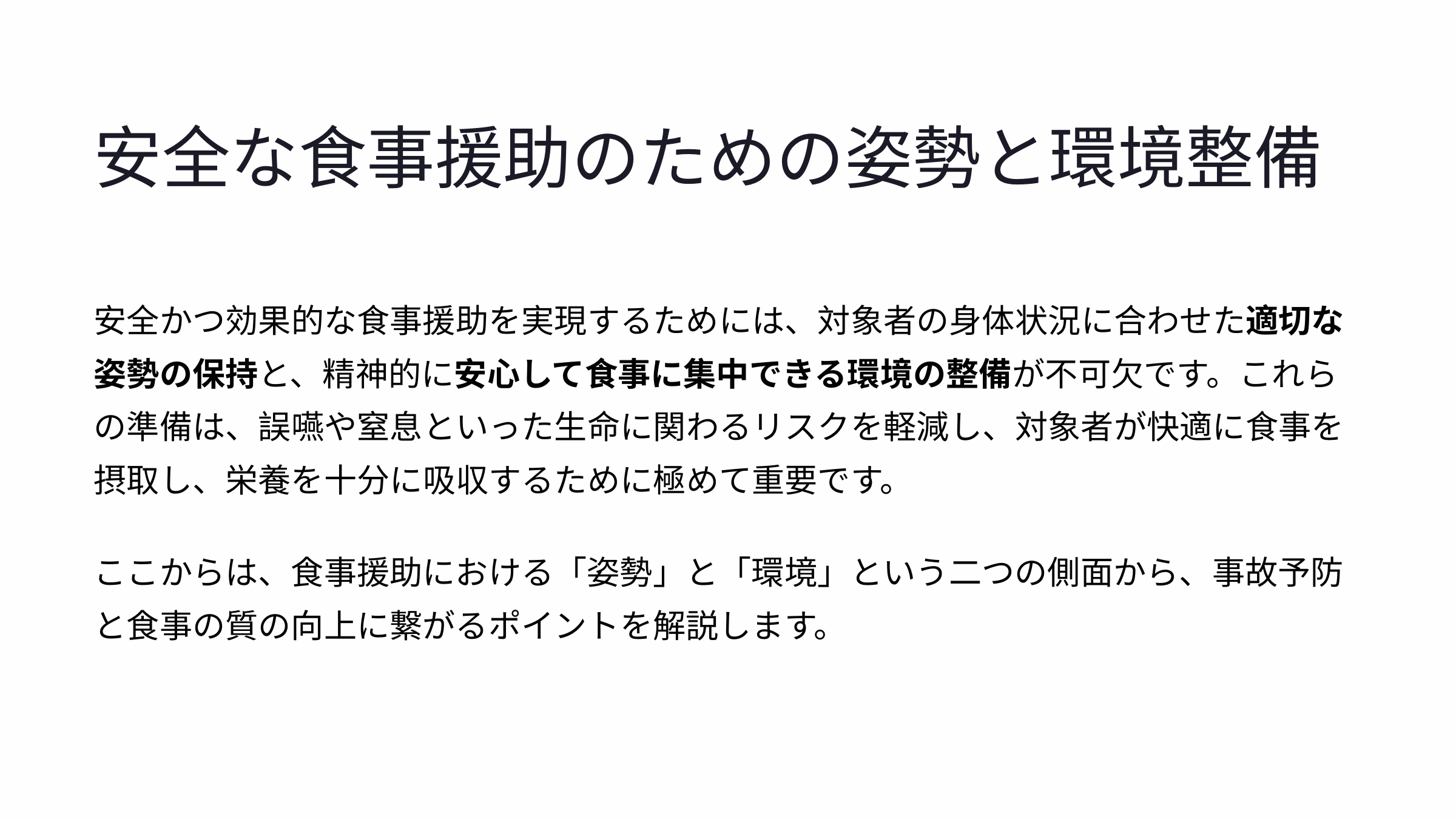

安全な食事援助のための姿勢と環境整備
安全かつ効果的な食事援助を実現するためには、対象者の身体状況に合わせた適切な姿勢の保持と、精神的に安心して食事に集中できる環境の整備が不可欠です。これらの準備は、誤嚥や窒息といった生命に関わるリスクを軽減し、対象者が快適に食事を摂取し、栄養を十分に吸収するために極めて重要です。
ここからは、食事援助における「姿勢」と「環境」という二つの側面から、事故予防と食事の質の向上に繋がるポイントを解説します。